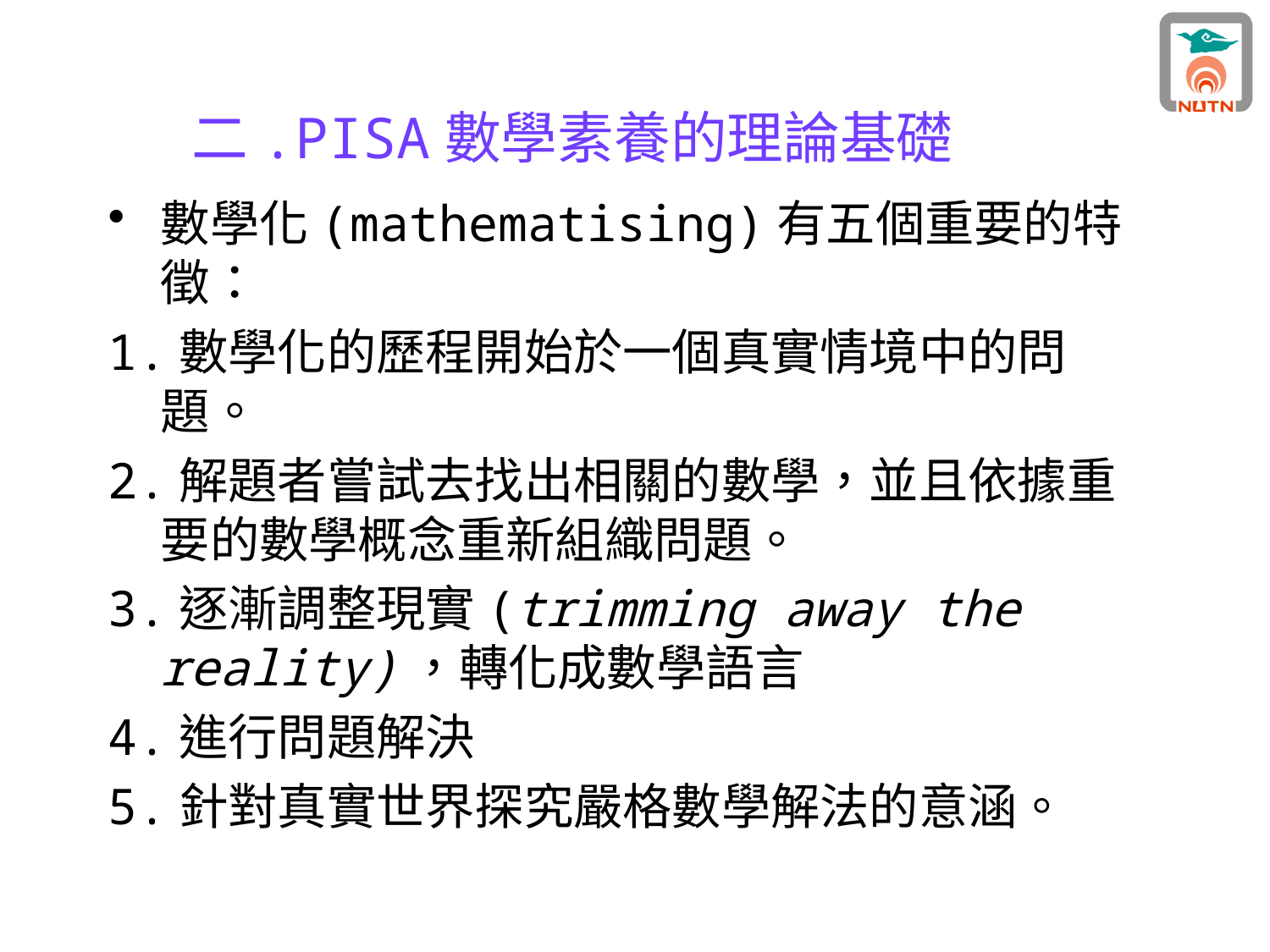

# 二.PISA數學素養的理論基礎
數學化(mathematising)有五個重要的特徵：
1.數學化的歷程開始於一個真實情境中的問題。
2.解題者嘗試去找出相關的數學，並且依據重要的數學概念重新組織問題。
3.逐漸調整現實(trimming away the reality)，轉化成數學語言
4.進行問題解決
5.針對真實世界探究嚴格數學解法的意涵。